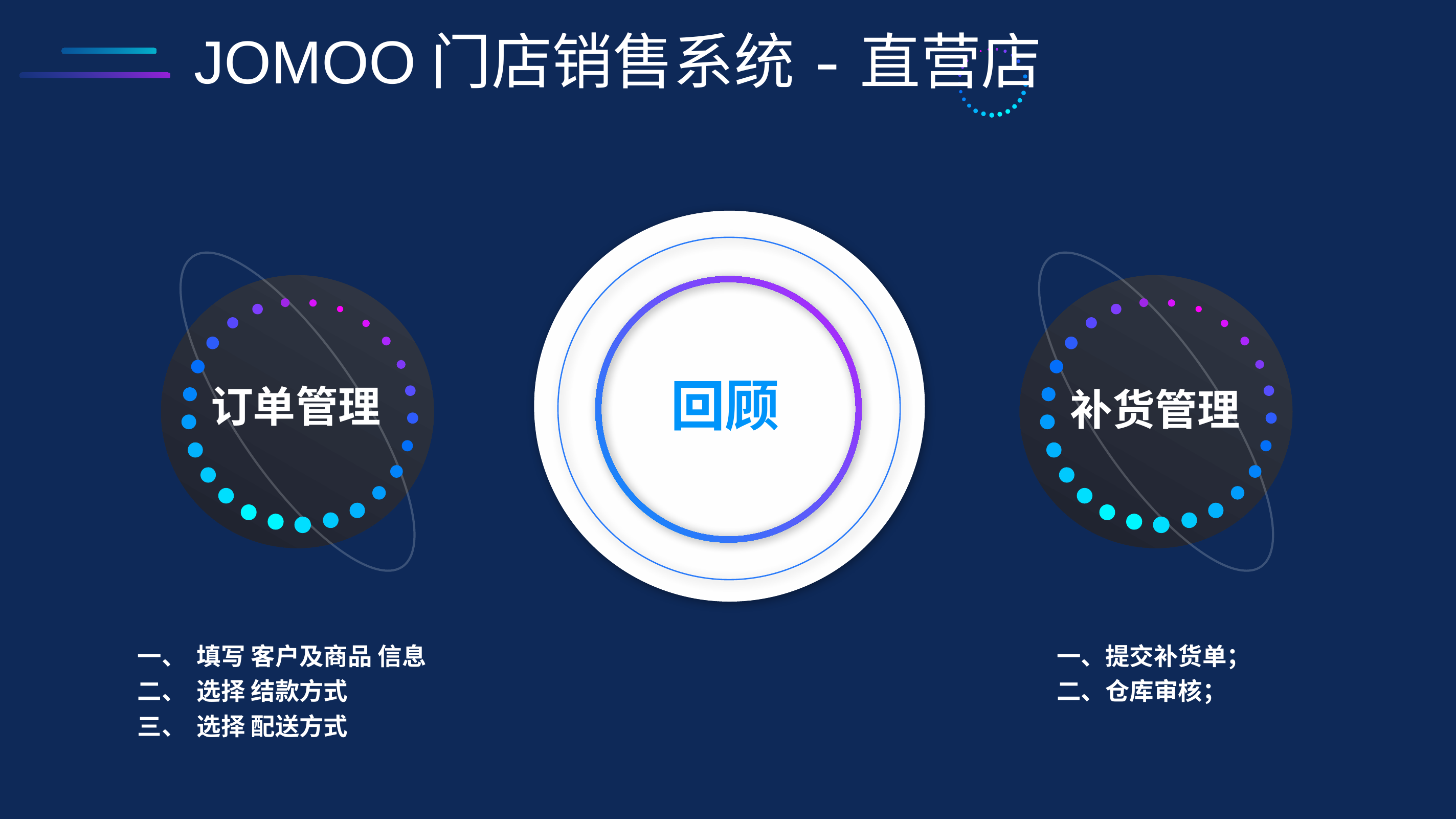

JOMOO门店销售系统-直营店

回顾
订单管理
补货管理
一、  填写 客户及商品 信息
二、  选择 结款方式
三、  选择 配送方式
一、提交补货单；
二、仓库审核；